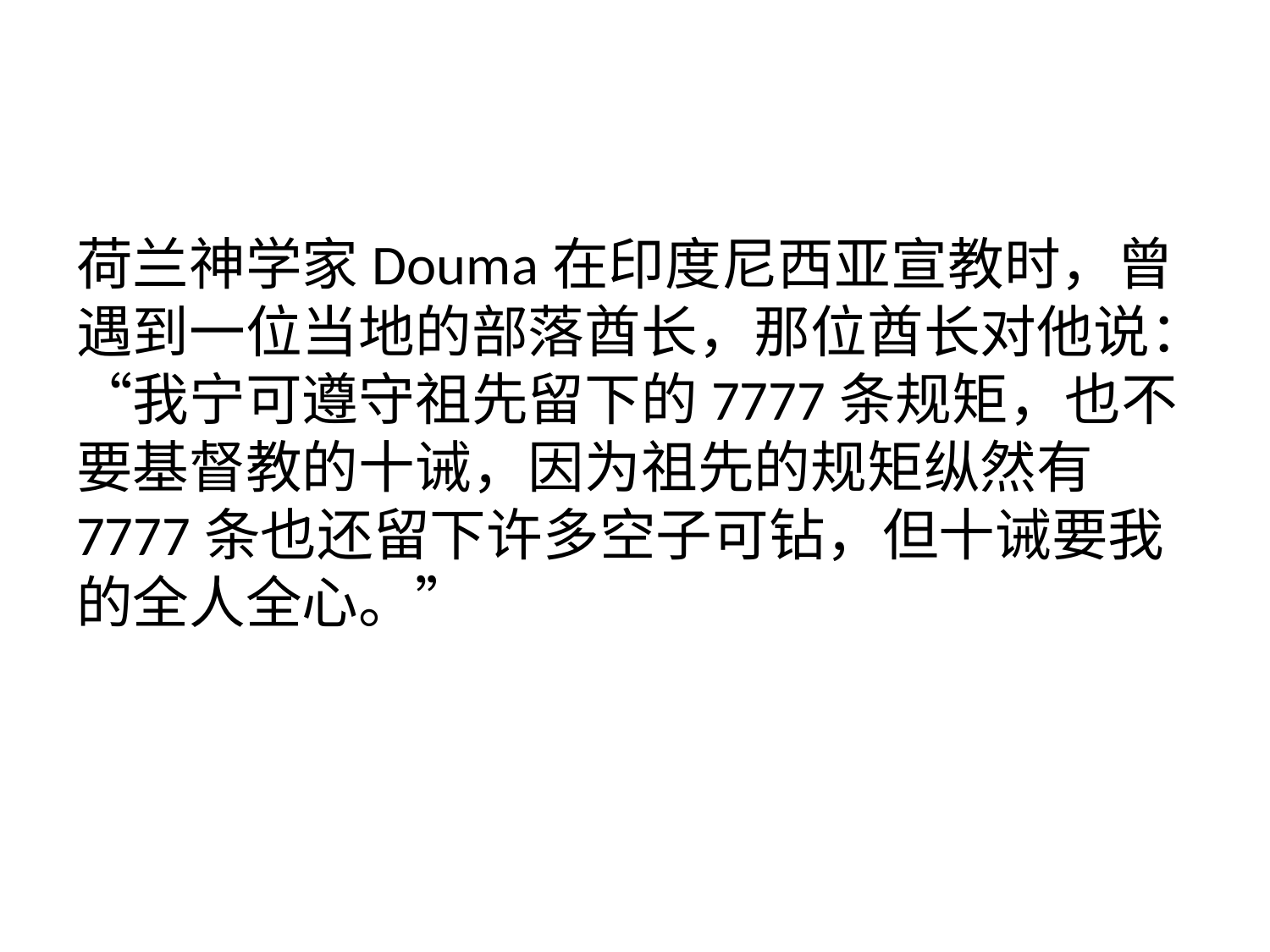

#
荷兰神学家Douma在印度尼西亚宣教时，曾遇到一位当地的部落酋长，那位酋长对他说：“我宁可遵守祖先留下的7777条规矩，也不要基督教的十诫，因为祖先的规矩纵然有7777条也还留下许多空子可钻，但十诫要我的全人全心。”